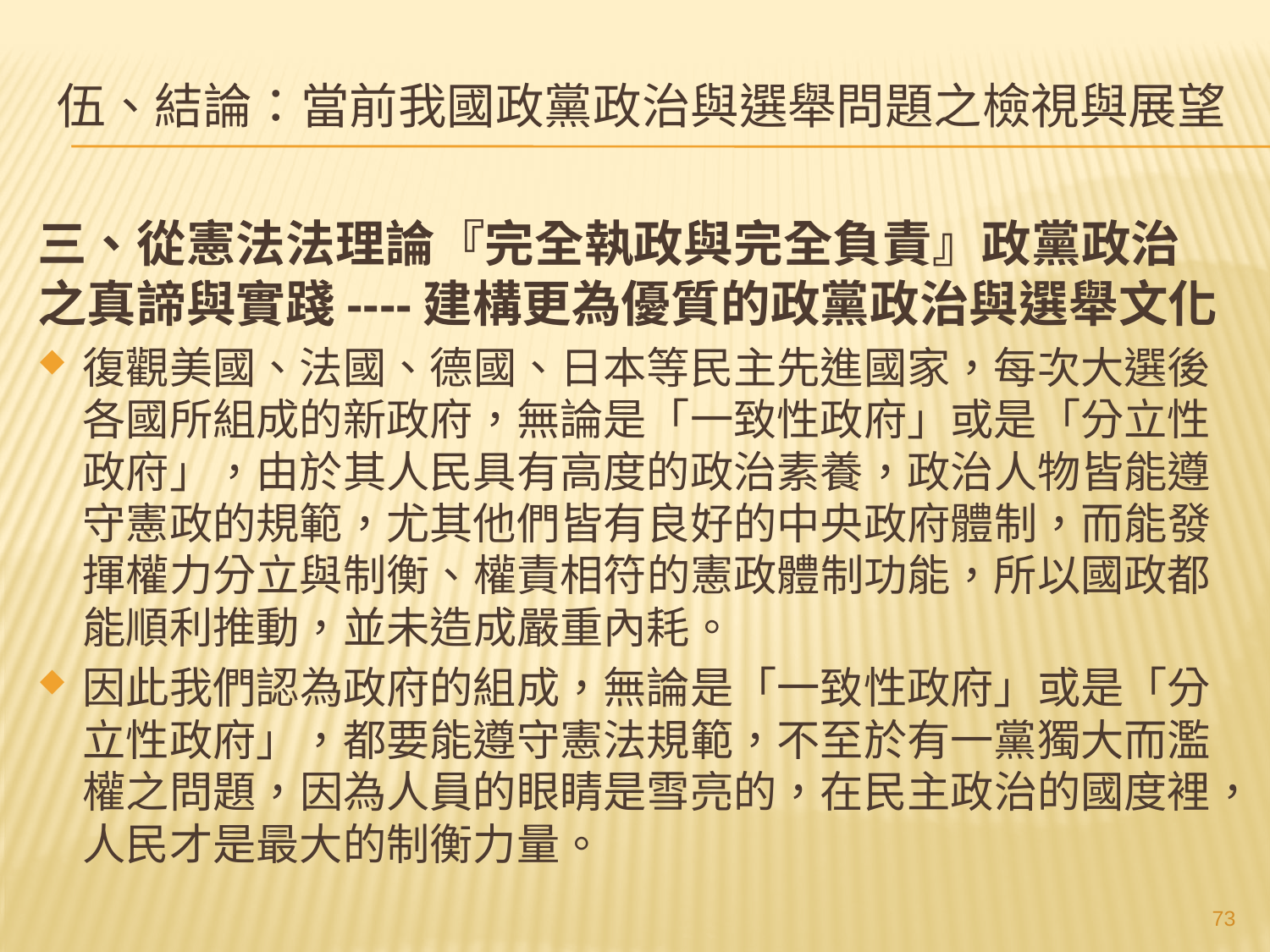

# 伍、結論：當前我國政黨政治與選舉問題之檢視與展望
三、從憲法法理論『完全執政與完全負責』政黨政治之真諦與實踐----建構更為優質的政黨政治與選舉文化
復觀美國、法國、德國、日本等民主先進國家，每次大選後各國所組成的新政府，無論是「一致性政府」或是「分立性政府」，由於其人民具有高度的政治素養，政治人物皆能遵守憲政的規範，尤其他們皆有良好的中央政府體制，而能發揮權力分立與制衡、權責相符的憲政體制功能，所以國政都能順利推動，並未造成嚴重內耗。
因此我們認為政府的組成，無論是「一致性政府」或是「分立性政府」，都要能遵守憲法規範，不至於有一黨獨大而濫權之問題，因為人員的眼睛是雪亮的，在民主政治的國度裡，人民才是最大的制衡力量。
73